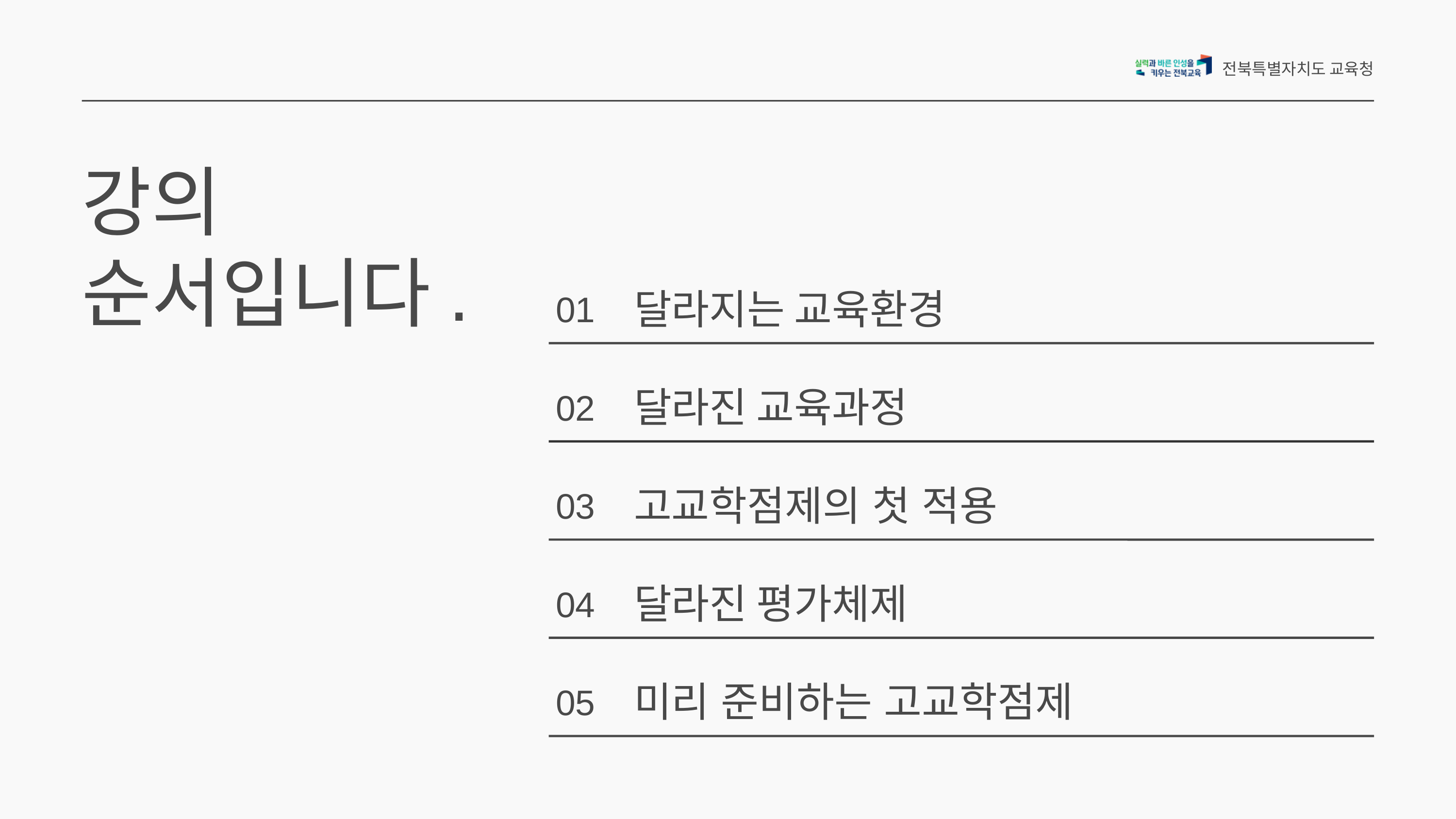

전북특별자치도 교육청

강의
순서입니다.
달라지는 교육환경
01

달라진 교육과정
02

고교학점제의 첫 적용
03

달라진 평가체제
04

미리 준비하는 고교학점제
05